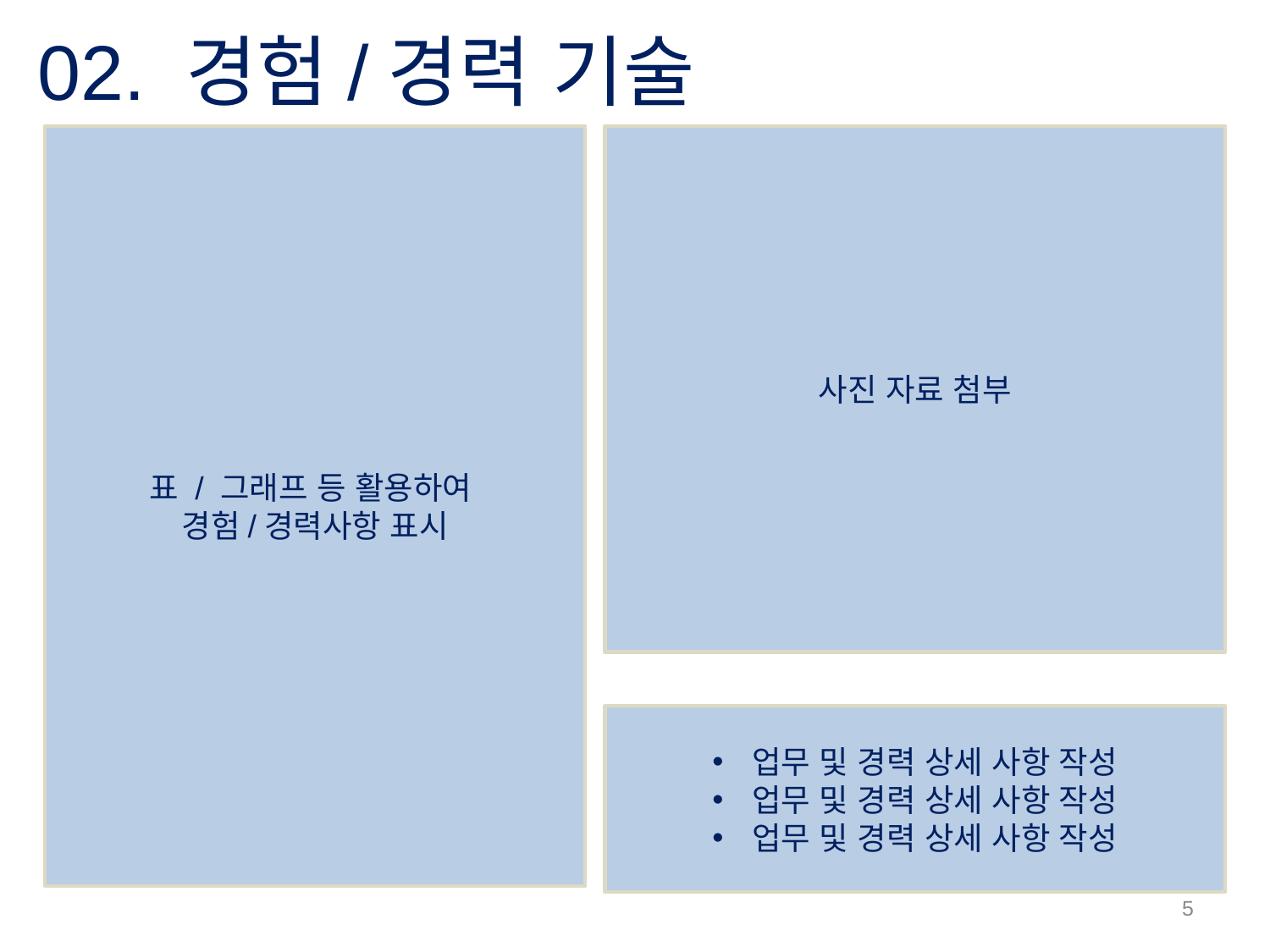

02. 경험/경력 기술
표 / 그래프 등 활용하여
경험/경력사항 표시
사진 자료 첨부
업무 및 경력 상세 사항 작성
업무 및 경력 상세 사항 작성
업무 및 경력 상세 사항 작성
5